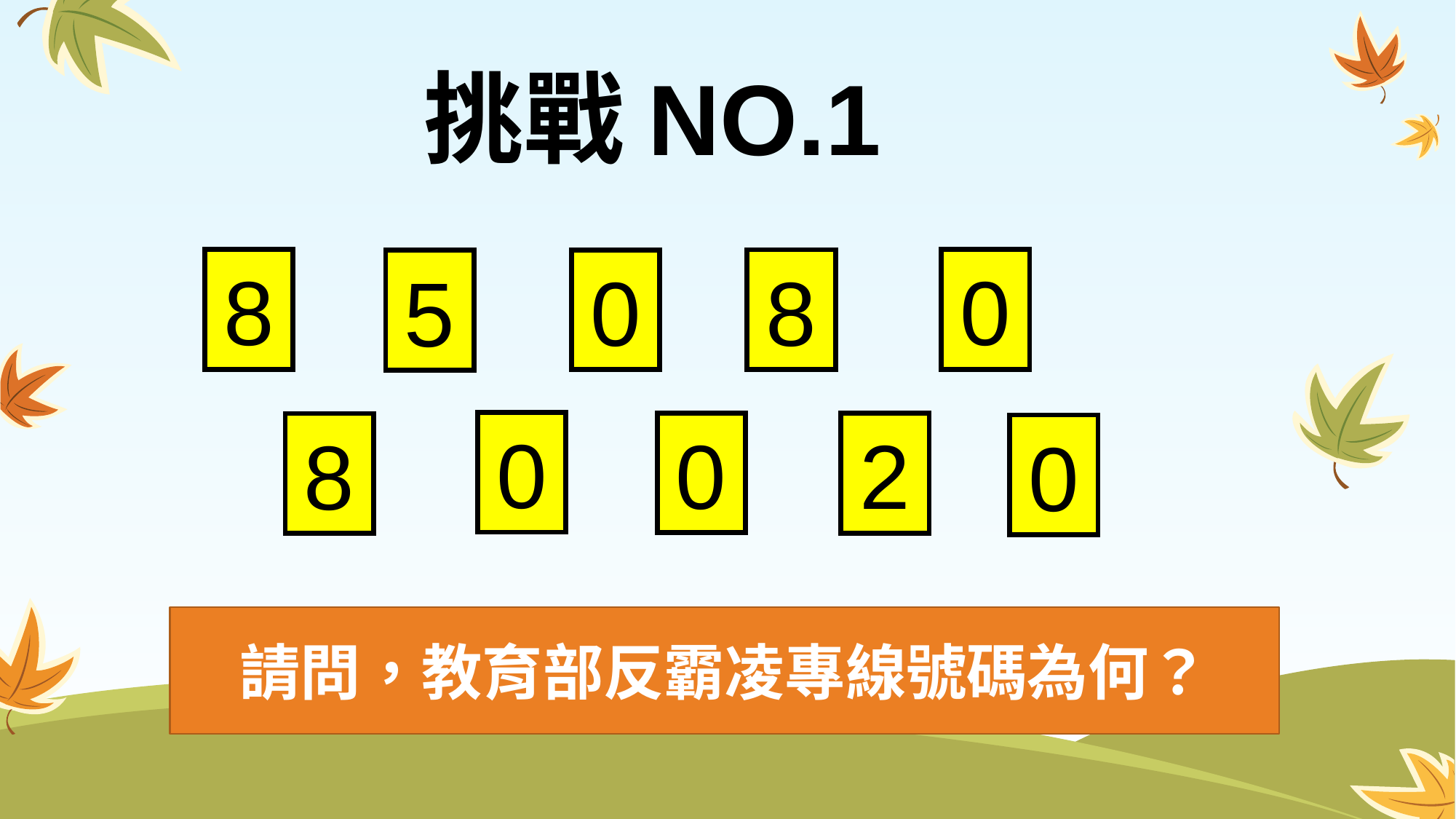

# 挑戰NO.1
8
0
8
0
5
0
0
2
8
0
請問，教育部反霸凌專線號碼為何？